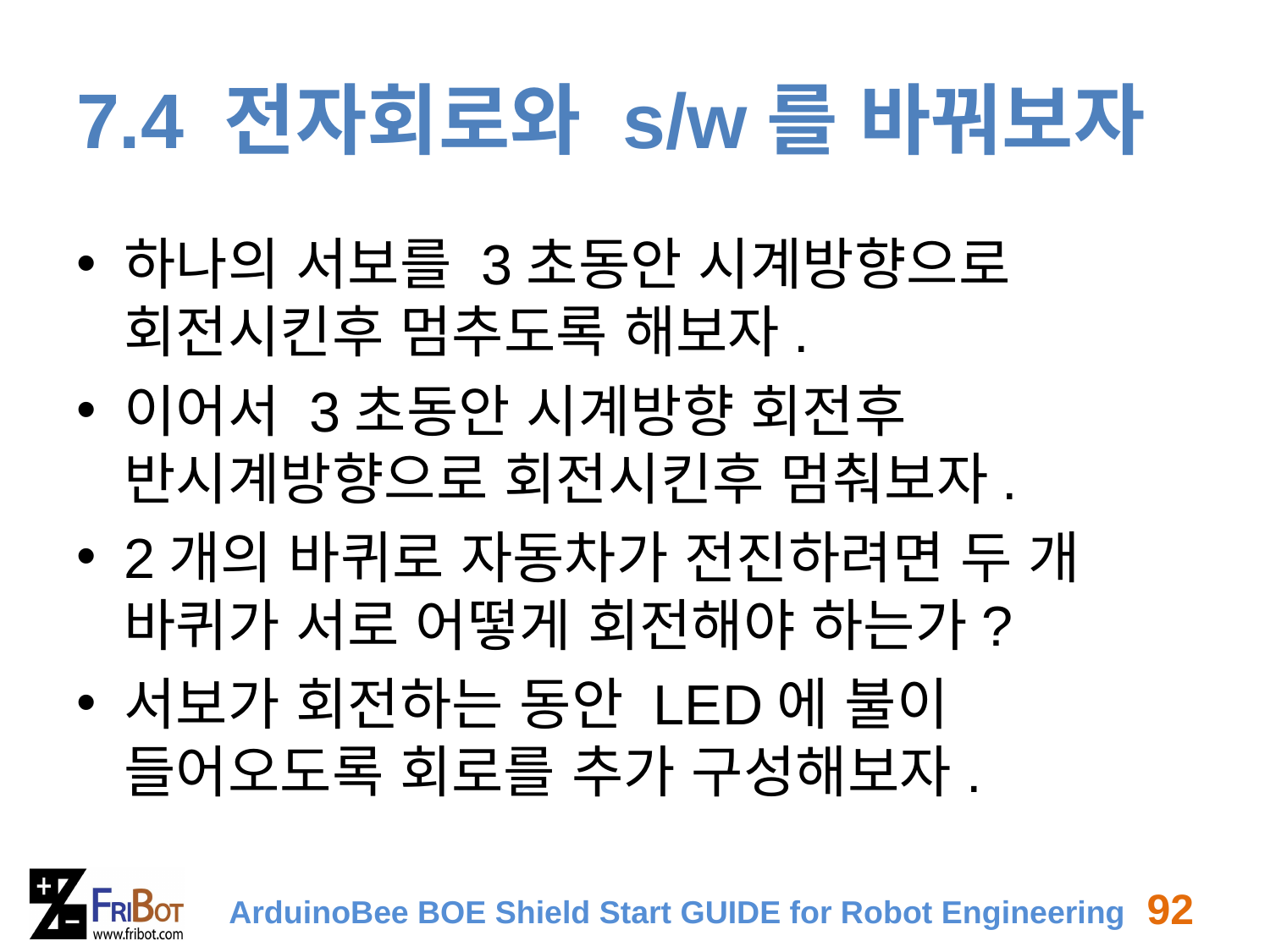

# 7.4 전자회로와 s/w를 바꿔보자
하나의 서보를 3초동안 시계방향으로 회전시킨후 멈추도록 해보자.
이어서 3초동안 시계방향 회전후 반시계방향으로 회전시킨후 멈춰보자.
2개의 바퀴로 자동차가 전진하려면 두 개 바퀴가 서로 어떻게 회전해야 하는가?
서보가 회전하는 동안 LED에 불이 들어오도록 회로를 추가 구성해보자.
92